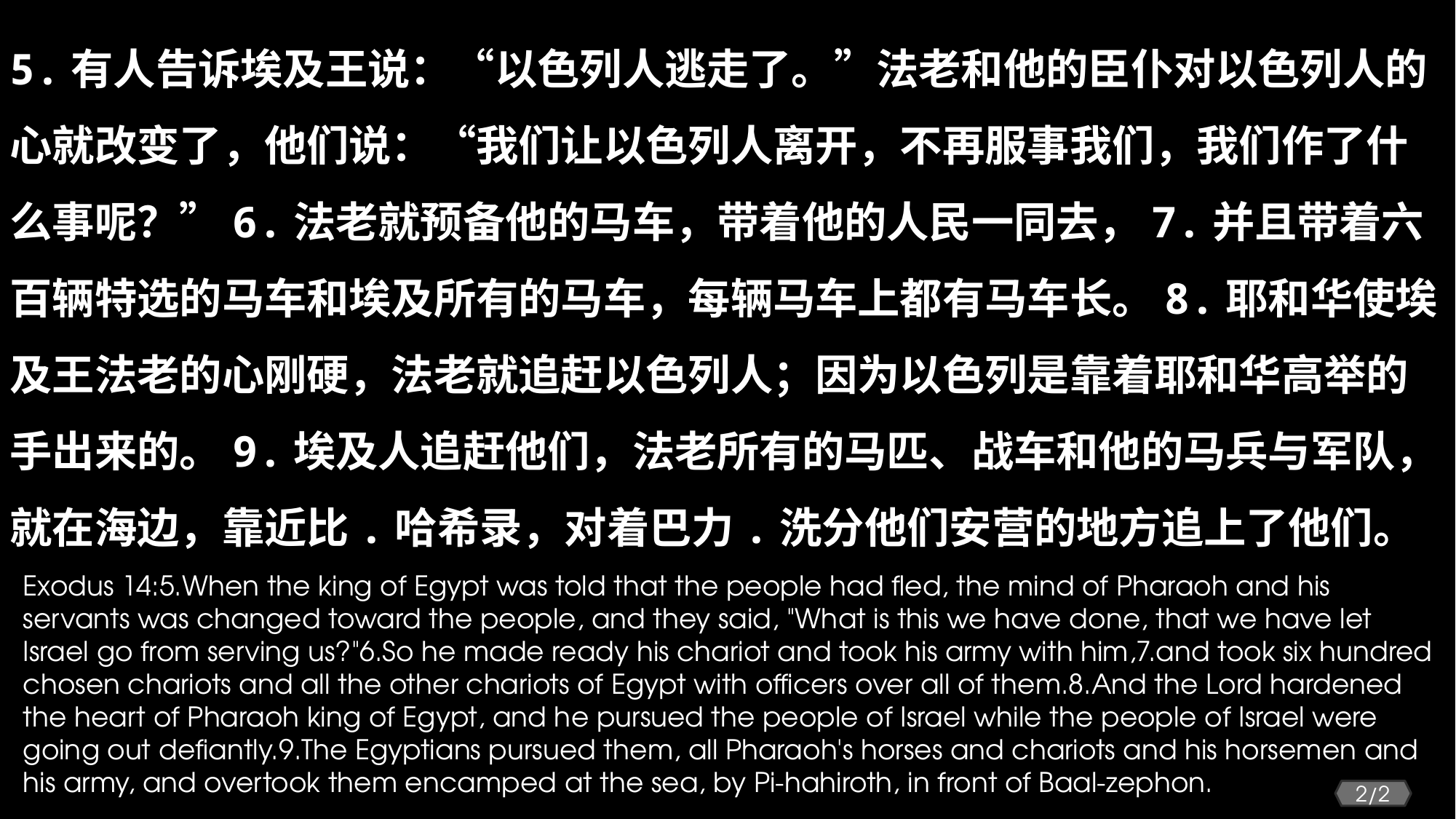

5.有人告诉埃及王说：“以色列人逃走了。”法老和他的臣仆对以色列人的心就改变了，他们说：“我们让以色列人离开，不再服事我们，我们作了什么事呢？”6.法老就预备他的马车，带着他的人民一同去，7.并且带着六百辆特选的马车和埃及所有的马车，每辆马车上都有马车长。8.耶和华使埃及王法老的心刚硬，法老就追赶以色列人；因为以色列是靠着耶和华高举的手出来的。9.埃及人追赶他们，法老所有的马匹、战车和他的马兵与军队，就在海边，靠近比.哈希录，对着巴力.洗分他们安营的地方追上了他们。

Exodus 14:5.When the king of Egypt was told that the people had fled, the mind of Pharaoh and his servants was changed toward the people, and they said, "What is this we have done, that we have let Israel go from serving us?"6.So he made ready his chariot and took his army with him,7.and took six hundred chosen chariots and all the other chariots of Egypt with officers over all of them.8.And the Lord hardened the heart of Pharaoh king of Egypt, and he pursued the people of Israel while the people of Israel were going out defiantly.9.The Egyptians pursued them, all Pharaoh's horses and chariots and his horsemen and his army, and overtook them encamped at the sea, by Pi-hahiroth, in front of Baal-zephon.
2/2